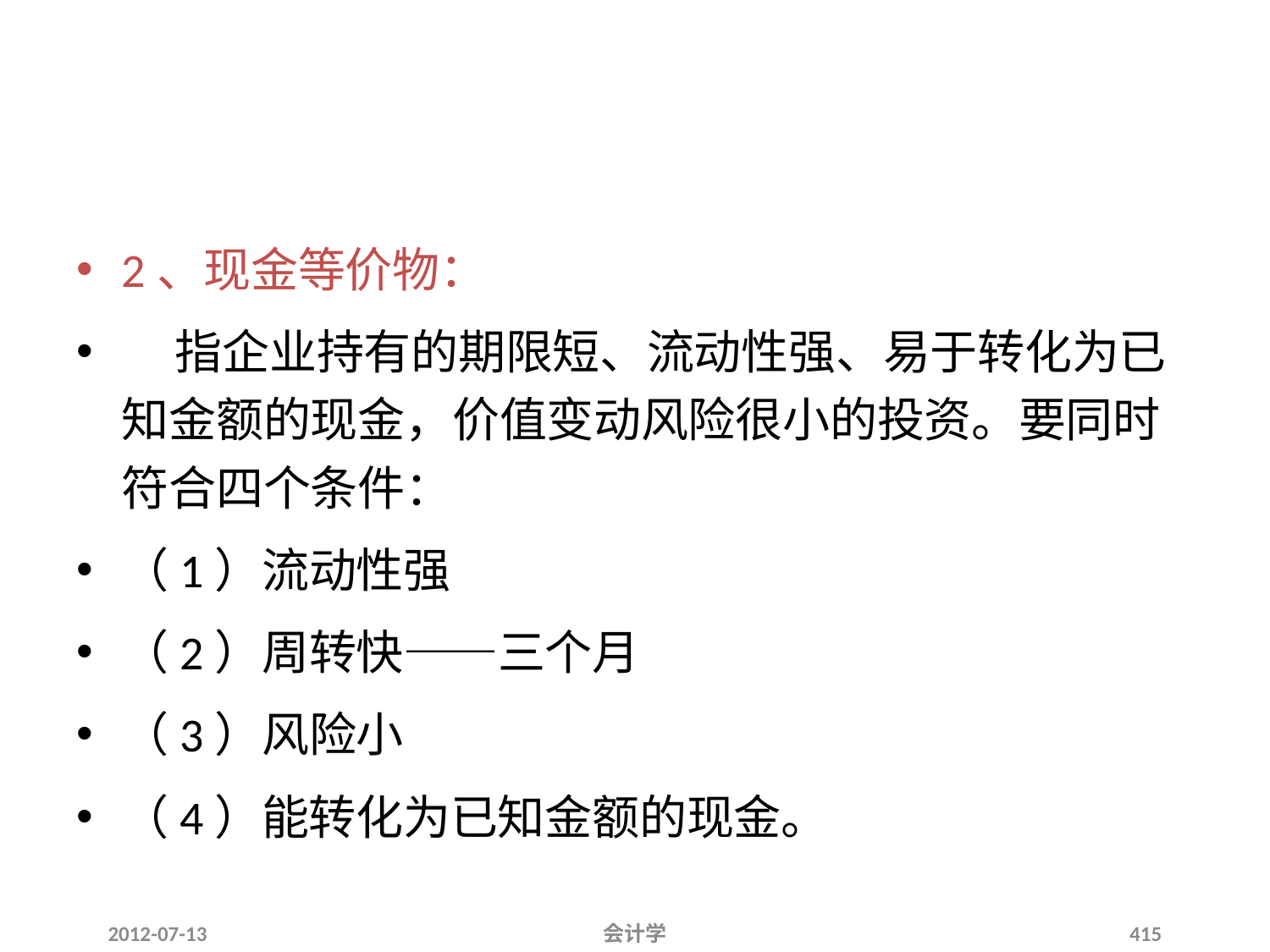

2、现金等价物：
    指企业持有的期限短、流动性强、易于转化为已知金额的现金，价值变动风险很小的投资。要同时符合四个条件：
（1）流动性强
（2）周转快——三个月
（3）风险小
（4）能转化为已知金额的现金。

2012-07-13
会计学
415